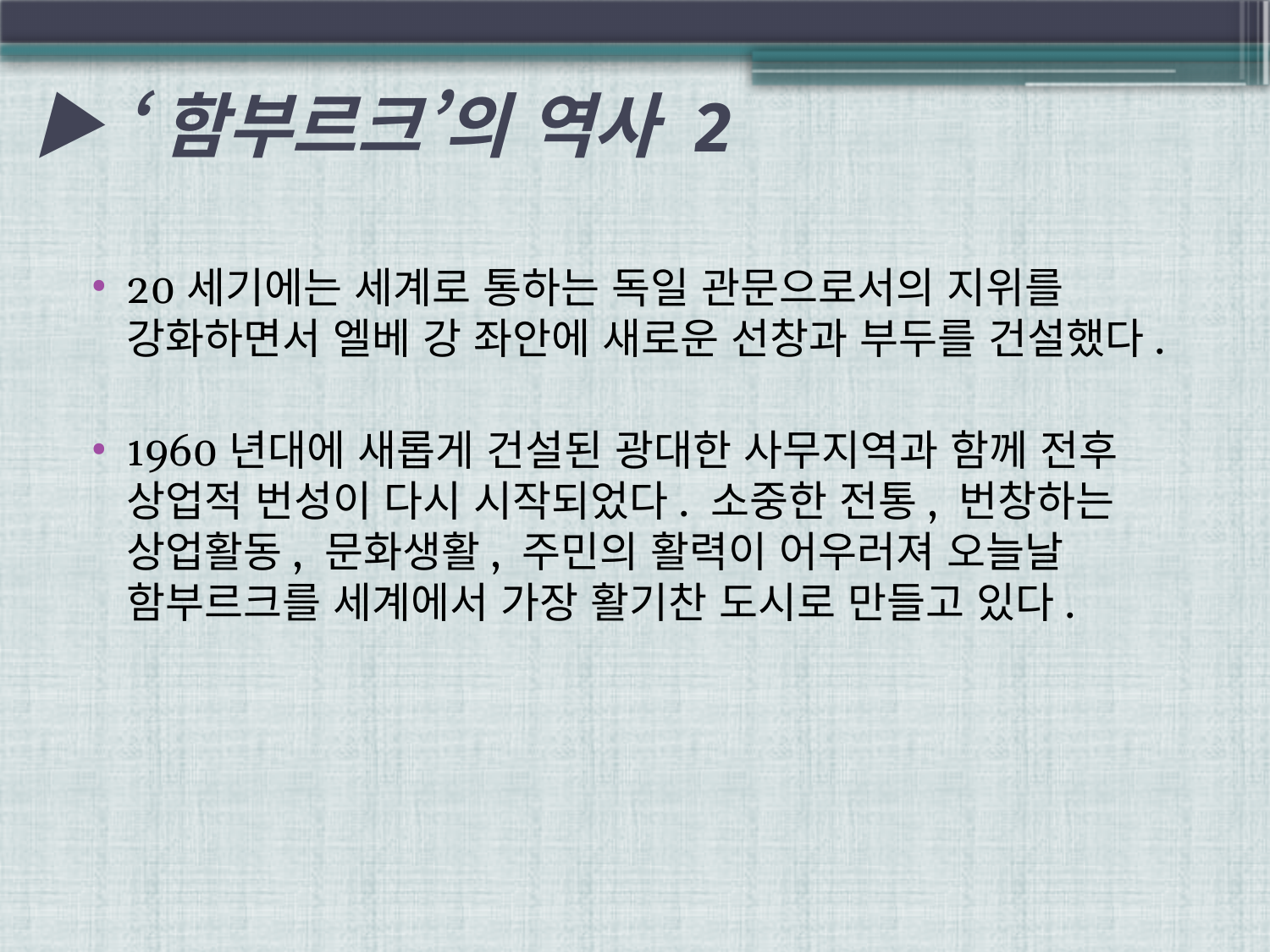

# ▶ ‘함부르크’의 역사 2

20세기에는 세계로 통하는 독일 관문으로서의 지위를 강화하면서 엘베 강 좌안에 새로운 선창과 부두를 건설했다.

1960년대에 새롭게 건설된 광대한 사무지역과 함께 전후 상업적 번성이 다시 시작되었다. 소중한 전통, 번창하는 상업활동, 문화생활, 주민의 활력이 어우러져 오늘날 함부르크를 세계에서 가장 활기찬 도시로 만들고 있다.